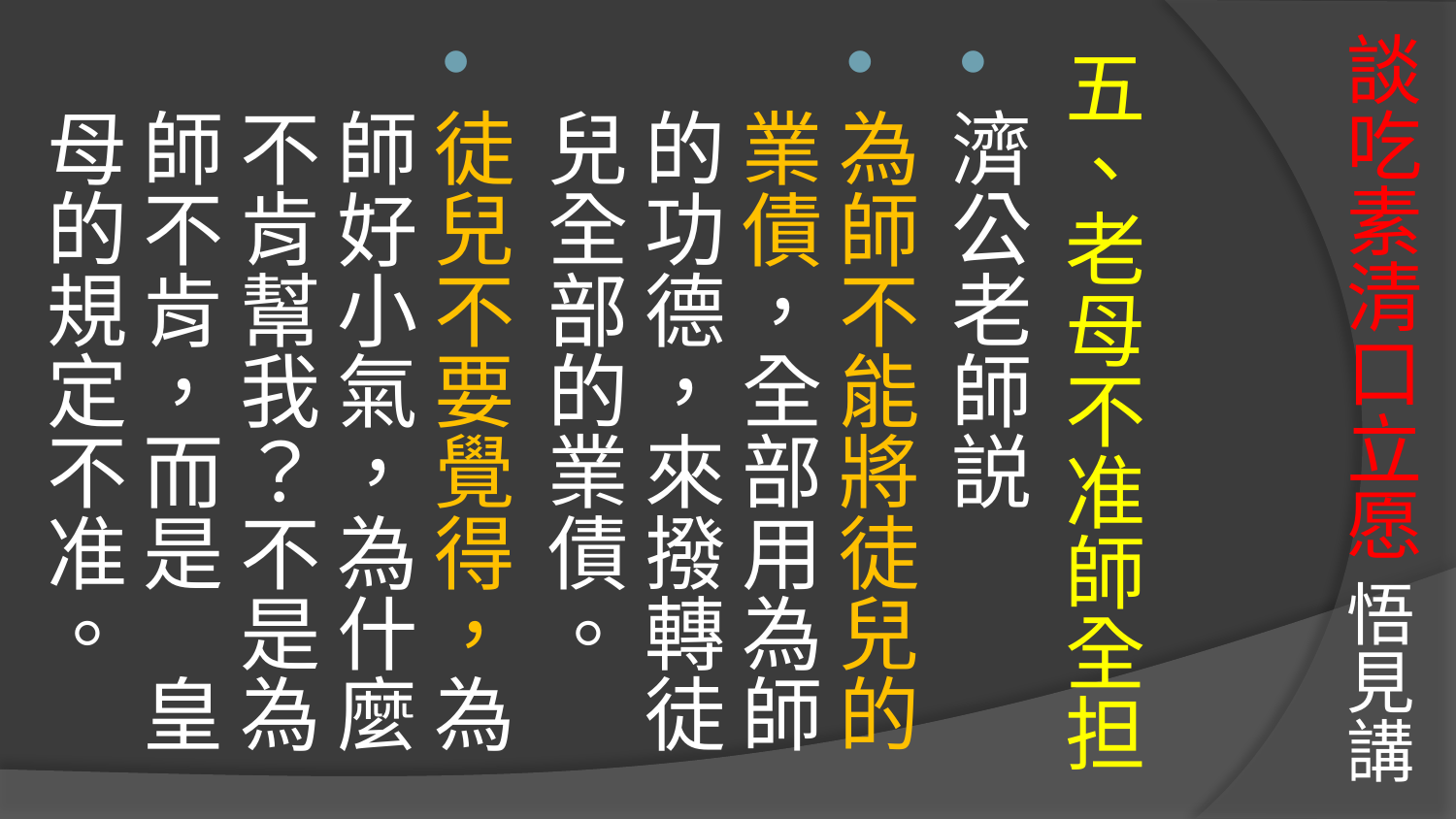

# 談吃素清口立愿 悟見講
五、老母不准師全担
濟公老師説
為師不能將徒兒的業債，全部用為師的功德，來撥轉徒兒全部的業債。
徒兒不要覺得，為師好小氣，為什麼不肯幫我？不是為師不肯，而是　皇母的規定不准。